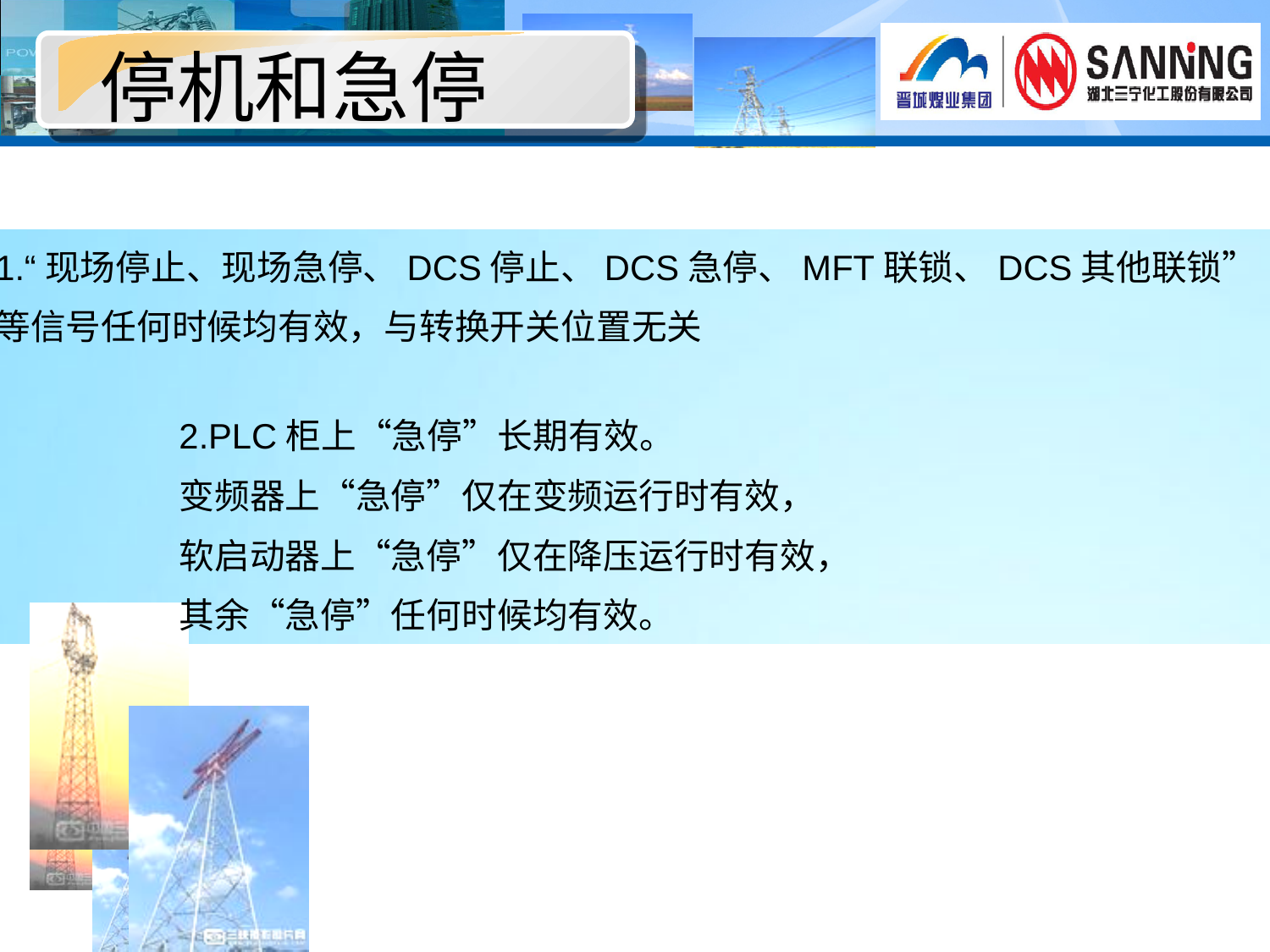

停机和急停

1.“现场停止、现场急停、DCS停止、DCS急停、MFT联锁、DCS其他联锁”
等信号任何时候均有效，与转换开关位置无关
2.PLC柜上“急停”长期有效。
变频器上“急停”仅在变频运行时有效，
软启动器上“急停”仅在降压运行时有效，
其余“急停”任何时候均有效。